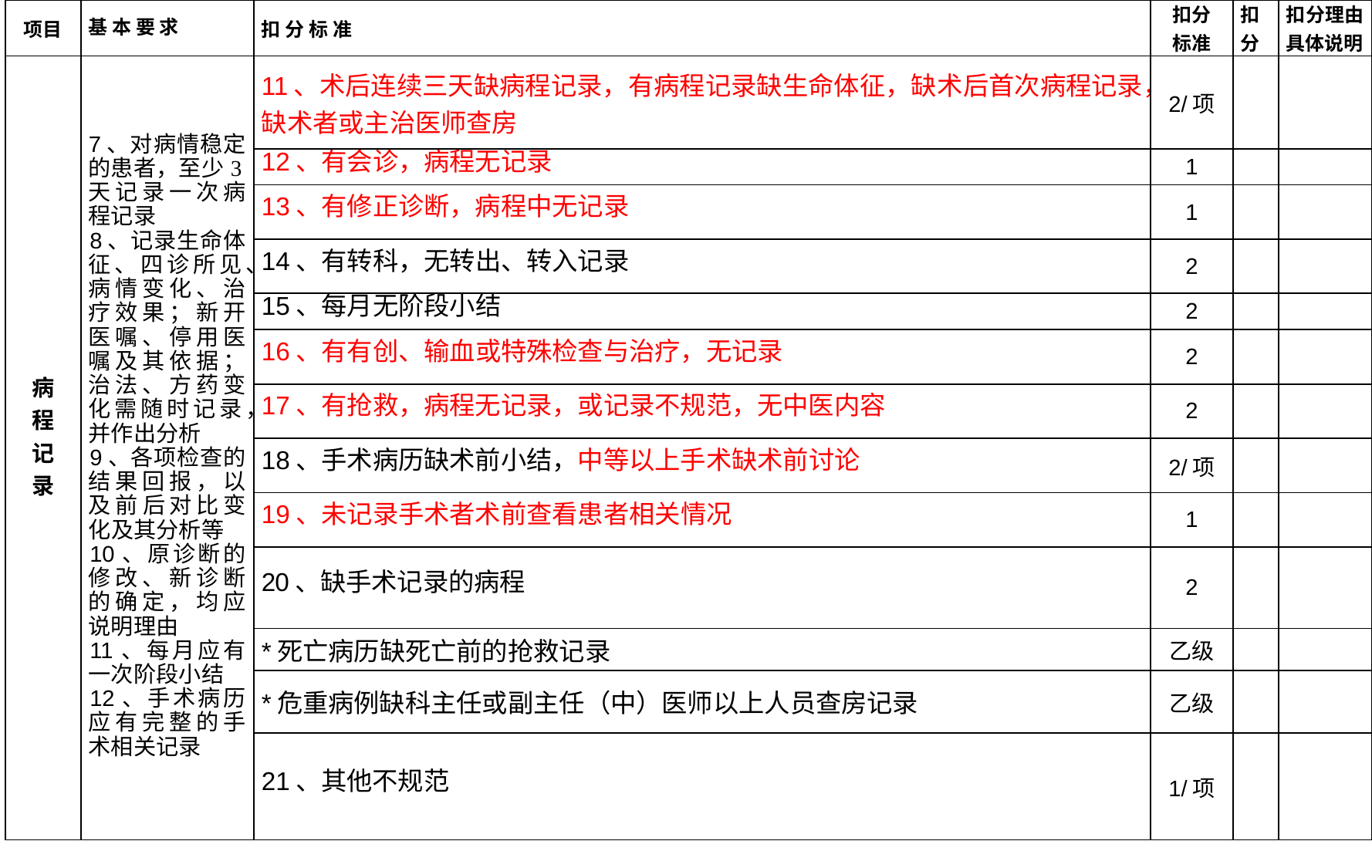

| 项目 | 基 本 要 求 | 扣 分 标 准 | 扣分 标准 | 扣分 | 扣分理由具体说明 |
| --- | --- | --- | --- | --- | --- |
| 病 程 记 录 | 7、对病情稳定的患者，至少3天记录一次病程记录 8、记录生命体征、四诊所见、病情变化、治疗效果；新开医嘱、停用医嘱及其依据；治法、方药变化需随时记录，并作出分析 9、各项检查的结果回报，以及前后对比变化及其分析等 10、原诊断的修改、新诊断的确定，均应说明理由 11、每月应有一次阶段小结 12、手术病历应有完整的手术相关记录 | 11、术后连续三天缺病程记录，有病程记录缺生命体征，缺术后首次病程记录，缺术者或主治医师查房 | 2/项 |  |  |
|  |  | 12、有会诊，病程无记录 | 1 |  |  |
|  |  | 13、有修正诊断，病程中无记录 | 1 |  |  |
|  |  | 14、有转科，无转出、转入记录 | 2 |  |  |
|  |  | 15、每月无阶段小结 | 2 |  |  |
|  |  | 16、有有创、输血或特殊检查与治疗，无记录 | 2 |  |  |
|  |  | 17、有抢救，病程无记录，或记录不规范，无中医内容 | 2 |  |  |
|  |  | 18、手术病历缺术前小结，中等以上手术缺术前讨论 | 2/项 |  |  |
|  |  | 19、未记录手术者术前查看患者相关情况 | 1 |  |  |
|  |  | 20、缺手术记录的病程 | 2 |  |  |
|  |  | \*死亡病历缺死亡前的抢救记录 | 乙级 |  |  |
|  |  | \*危重病例缺科主任或副主任（中）医师以上人员查房记录 | 乙级 |  |  |
|  |  | 21、其他不规范 | 1/项 |  |  |